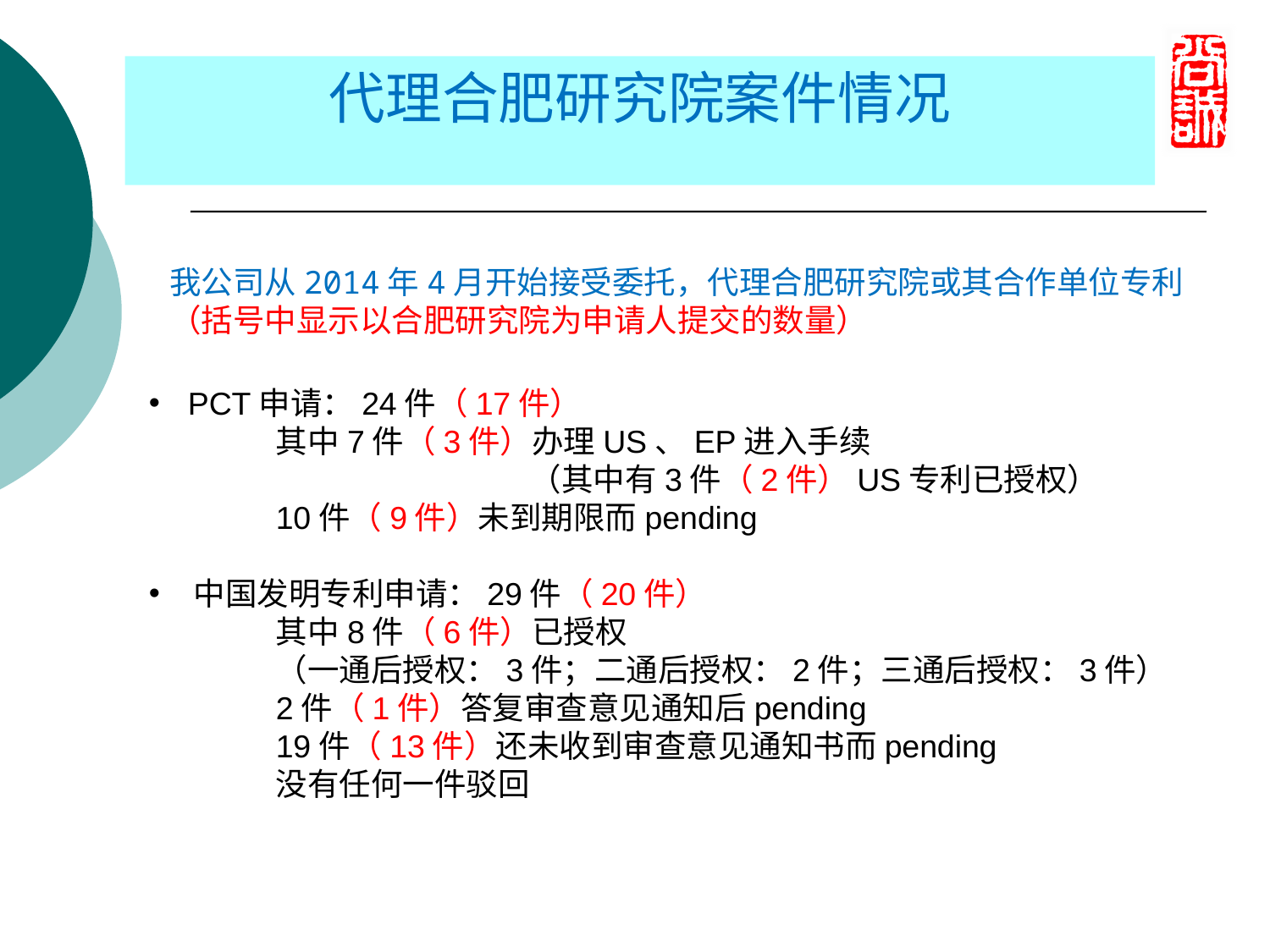

代理合肥研究院案件情况
我公司从2014年4月开始接受委托，代理合肥研究院或其合作单位专利
（括号中显示以合肥研究院为申请人提交的数量）
 PCT申请：24件（17件）
	其中7件（3件）办理US、EP进入手续
			（其中有3件（2件）US专利已授权）
	10件（9件）未到期限而pending

 中国发明专利申请：29件（20件）
	其中8件（6件）已授权
	（一通后授权：3件；二通后授权：2件；三通后授权：3件）
	2件（1件）答复审查意见通知后pending
	19件（13件）还未收到审查意见通知书而pending
	没有任何一件驳回